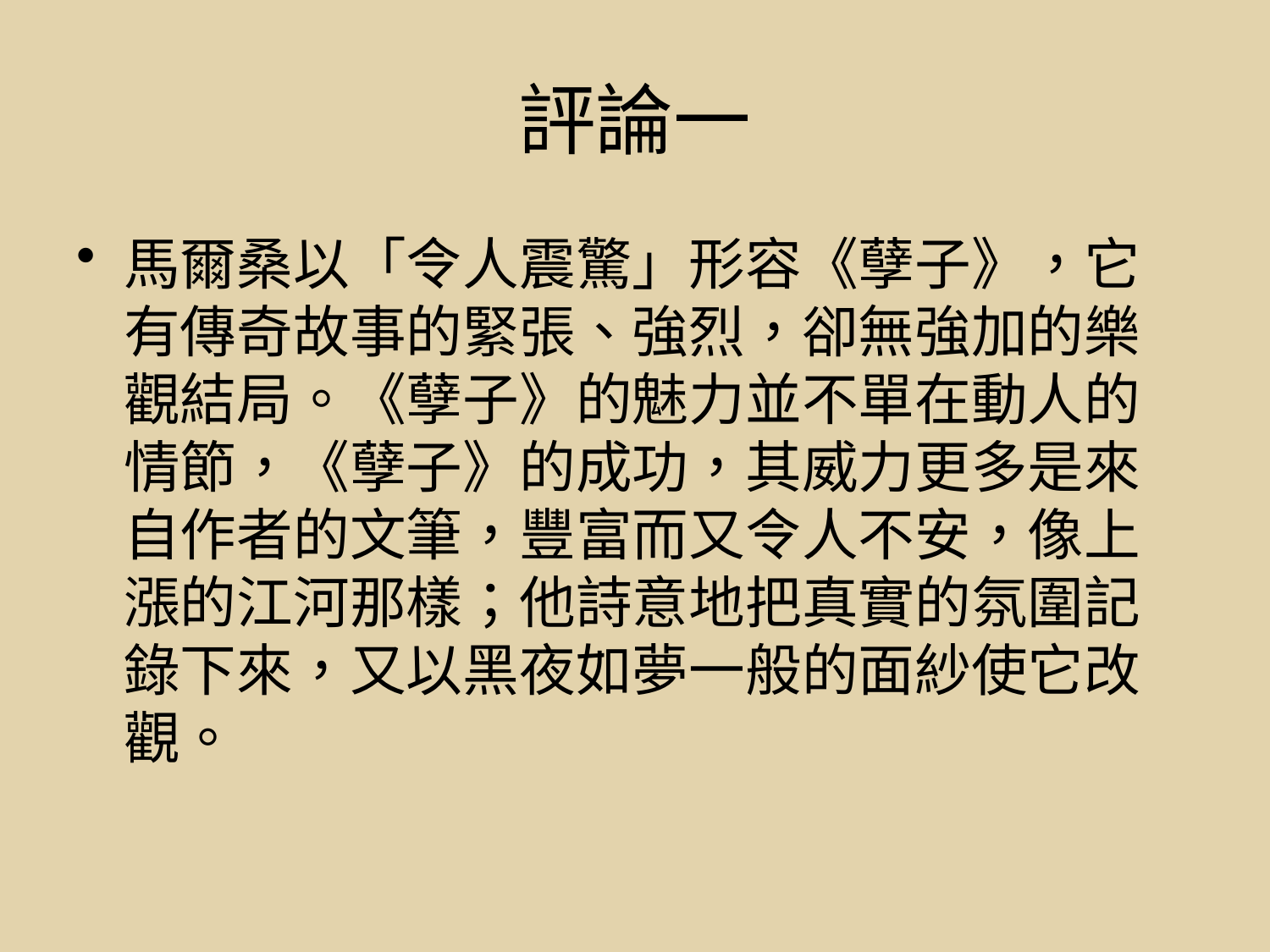

# 評論一
馬爾桑以「令人震驚」形容《孽子》，它有傳奇故事的緊張、強烈，卻無強加的樂觀結局。《孽子》的魅力並不單在動人的情節，《孽子》的成功，其威力更多是來自作者的文筆，豐富而又令人不安，像上漲的江河那樣；他詩意地把真實的氛圍記錄下來，又以黑夜如夢一般的面紗使它改觀。